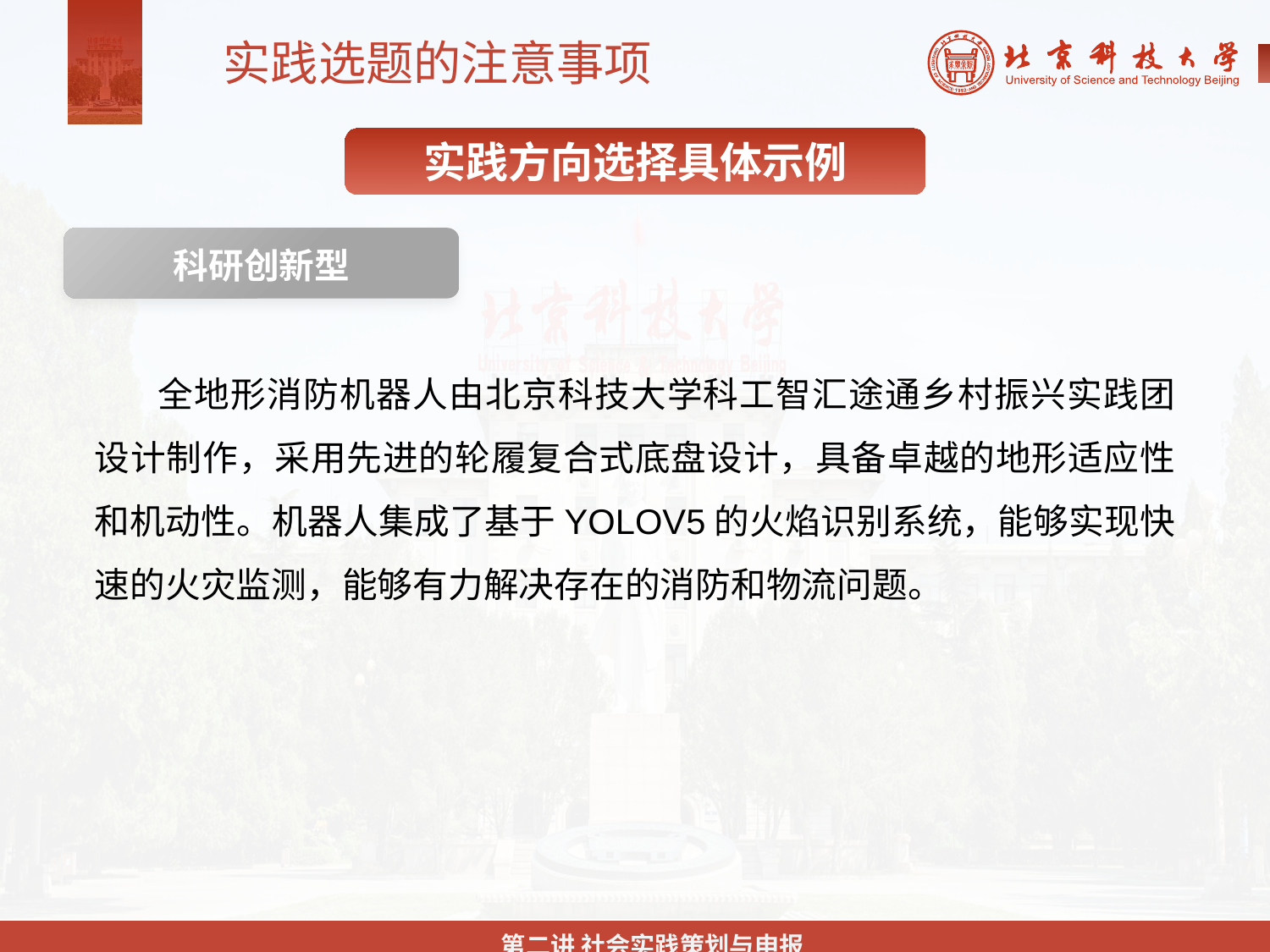

实践选题的注意事项

实践方向选择具体示例
科研创新型
全地形消防机器人由北京科技大学科工智汇途通乡村振兴实践团设计制作，采用先进的轮履复合式底盘设计，具备卓越的地形适应性和机动性。机器人集成了基于YOLOV5的火焰识别系统，能够实现快速的火灾监测，能够有力解决存在的消防和物流问题。